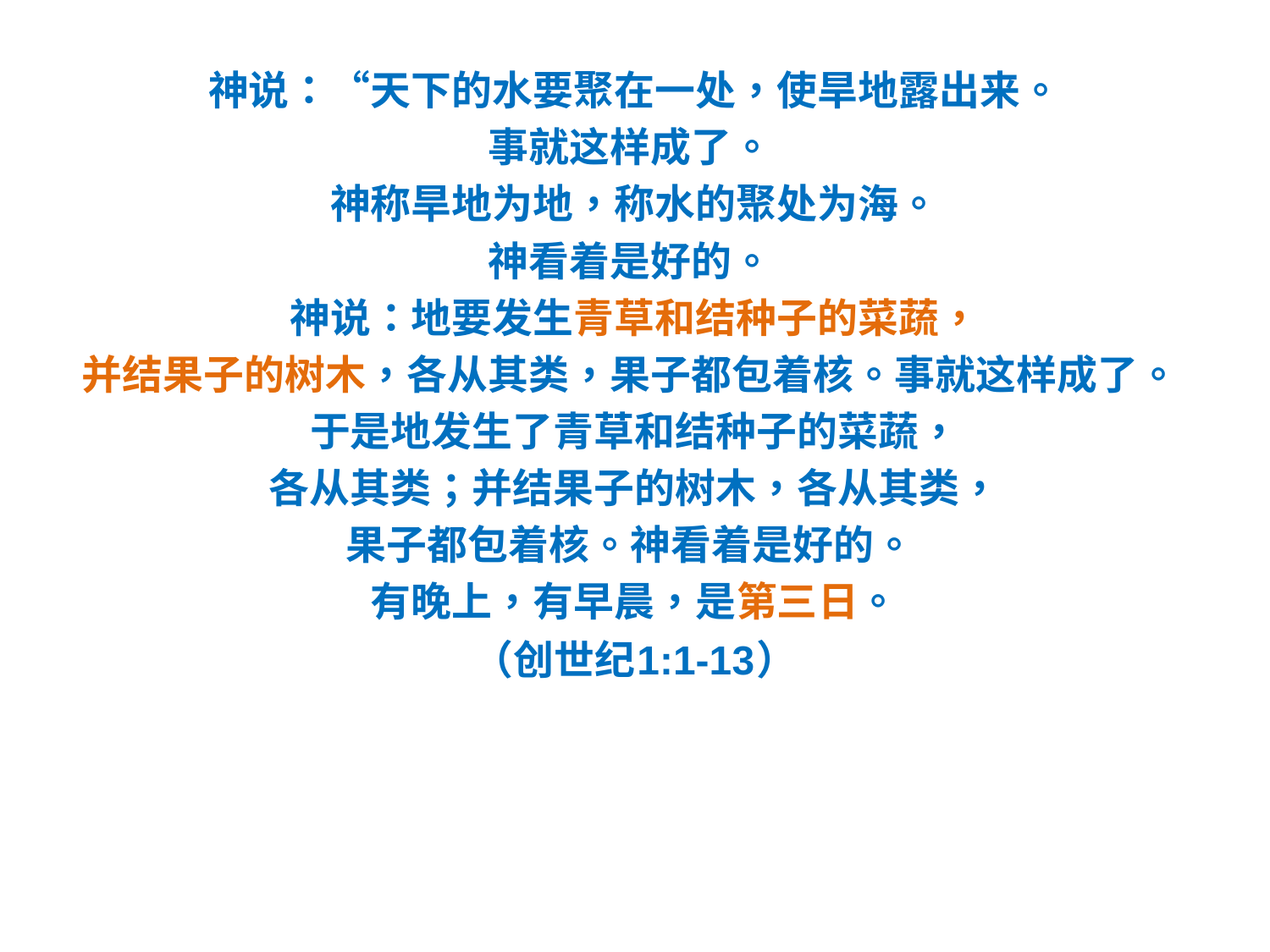

#
神说：“天下的水要聚在一处，使旱地露出来。
事就这样成了。
神称旱地为地，称水的聚处为海。
神看着是好的。
神说：地要发生青草和结种子的菜蔬，
并结果子的树木，各从其类，果子都包着核。事就这样成了。
于是地发生了青草和结种子的菜蔬，
各从其类；并结果子的树木，各从其类，
果子都包着核。神看着是好的。
有晚上，有早晨，是第三日。
（创世纪1:1-13）